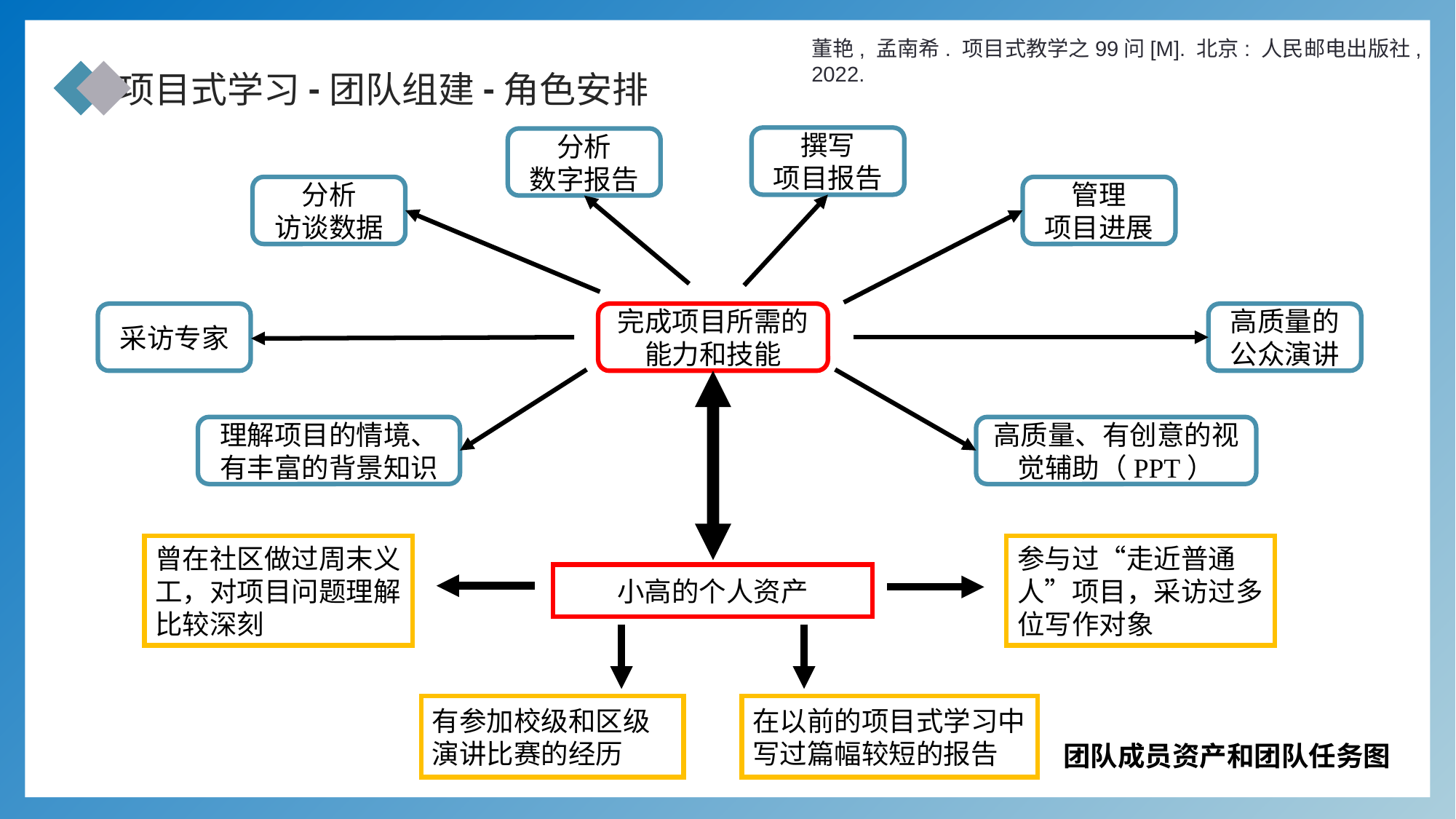

董艳, 孟南希. 项目式教学之99问[M]. 北京: 人民邮电出版社, 2022.

项目式学习-团队组建-角色安排
撰写
项目报告
分析
数字报告
分析
访谈数据
管理
项目进展
采访专家
完成项目所需的能力和技能
高质量的公众演讲
理解项目的情境、有丰富的背景知识
高质量、有创意的视觉辅助（PPT）
曾在社区做过周末义工，对项目问题理解比较深刻

参与过“走近普通人”项目，采访过多位写作对象

小高的个人资产
有参加校级和区级演讲比赛的经历
在以前的项目式学习中写过篇幅较短的报告
团队成员资产和团队任务图